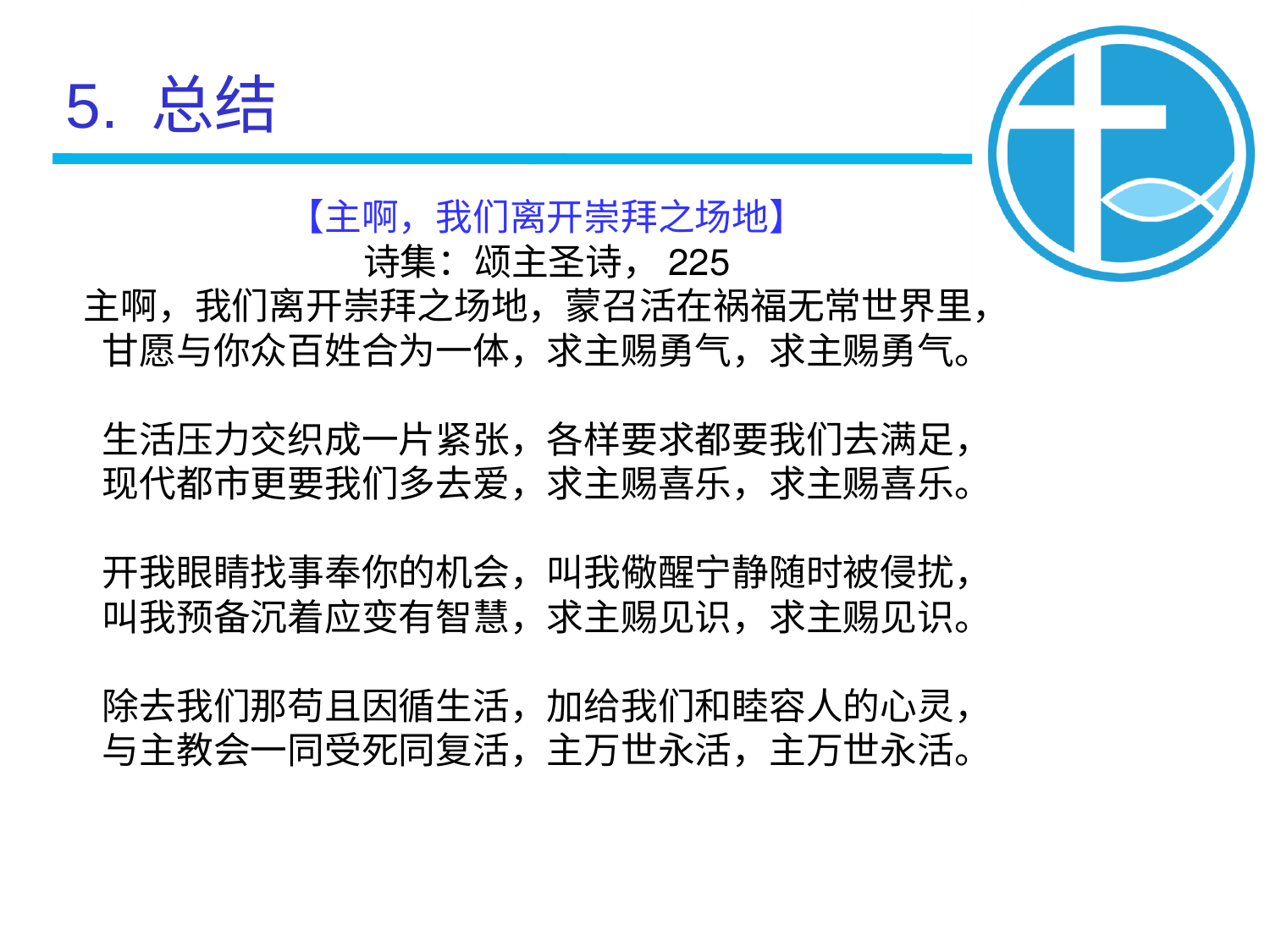

5. 总结
【主啊，我们离开崇拜之场地】
诗集：颂主圣诗，225
主啊，我们离开崇拜之场地，蒙召活在祸福无常世界里，
甘愿与你众百姓合为一体，求主赐勇气，求主赐勇气。
生活压力交织成一片紧张，各样要求都要我们去满足，
现代都市更要我们多去爱，求主赐喜乐，求主赐喜乐。
开我眼睛找事奉你的机会，叫我儆醒宁静随时被侵扰，
叫我预备沉着应变有智慧，求主赐见识，求主赐见识。
除去我们那苟且因循生活，加给我们和睦容人的心灵，
与主教会一同受死同复活，主万世永活，主万世永活。